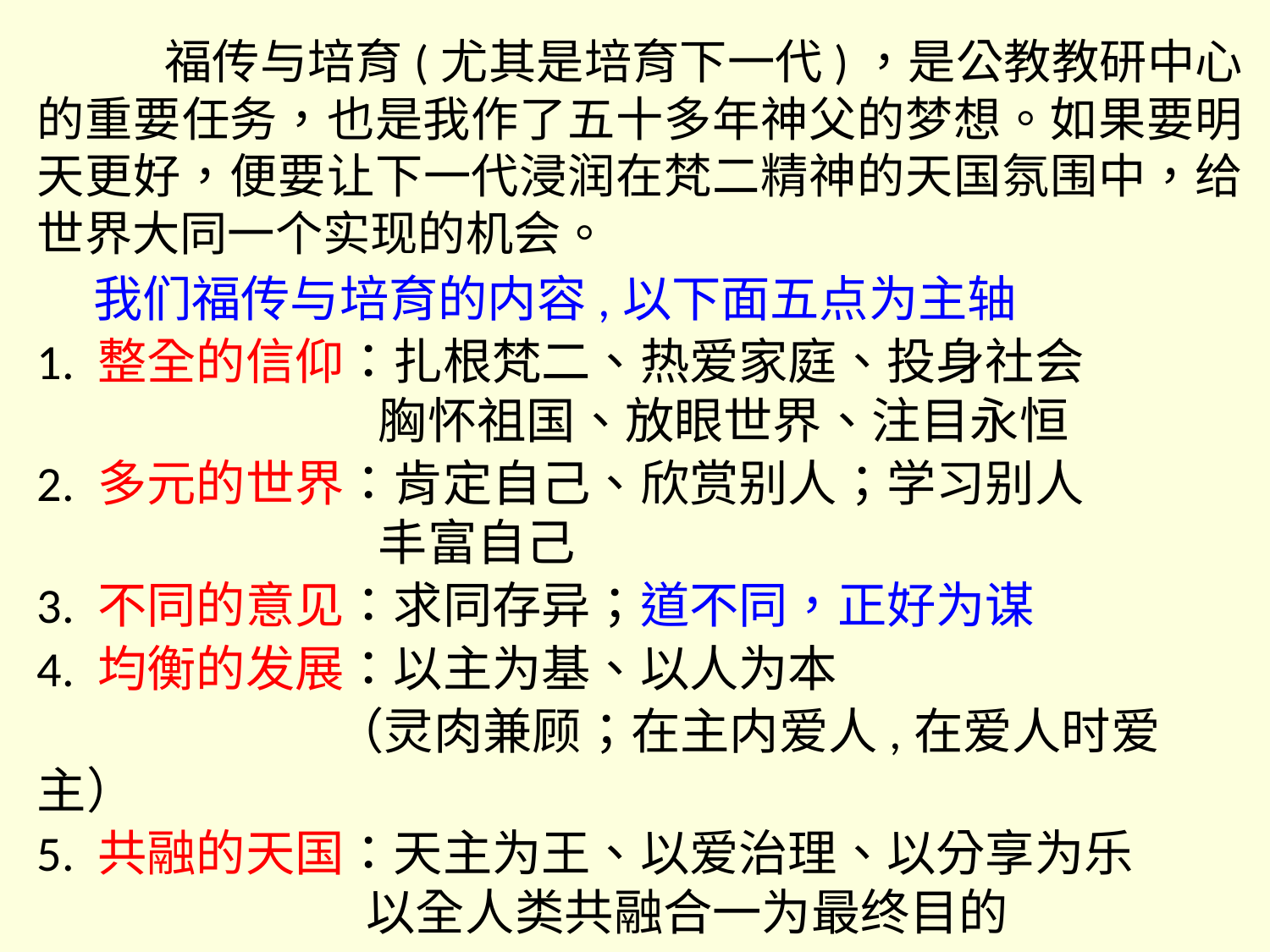

福传与培育(尤其是培育下一代)，是公教教研中心的重要任务，也是我作了五十多年神父的梦想。如果要明天更好，便要让下一代浸润在梵二精神的天国氛围中，给世界大同一个实现的机会。
    我们福传与培育的内容,以下面五点为主轴
1. 整全的信仰：扎根梵二、热爱家庭、投身社会
                               胸怀祖国、放眼世界、注目永恒
2. 多元的世界：肯定自己、欣赏别人；学习别人
                               丰富自己
3. 不同的意见：求同存异；道不同，正好为谋
4. 均衡的发展：以主为基、以人为本
                          （灵肉兼顾；在主内爱人,在爱人时爱主）
5. 共融的天国：天主为王、以爱治理、以分享为乐
                              以全人类共融合一为最终目的